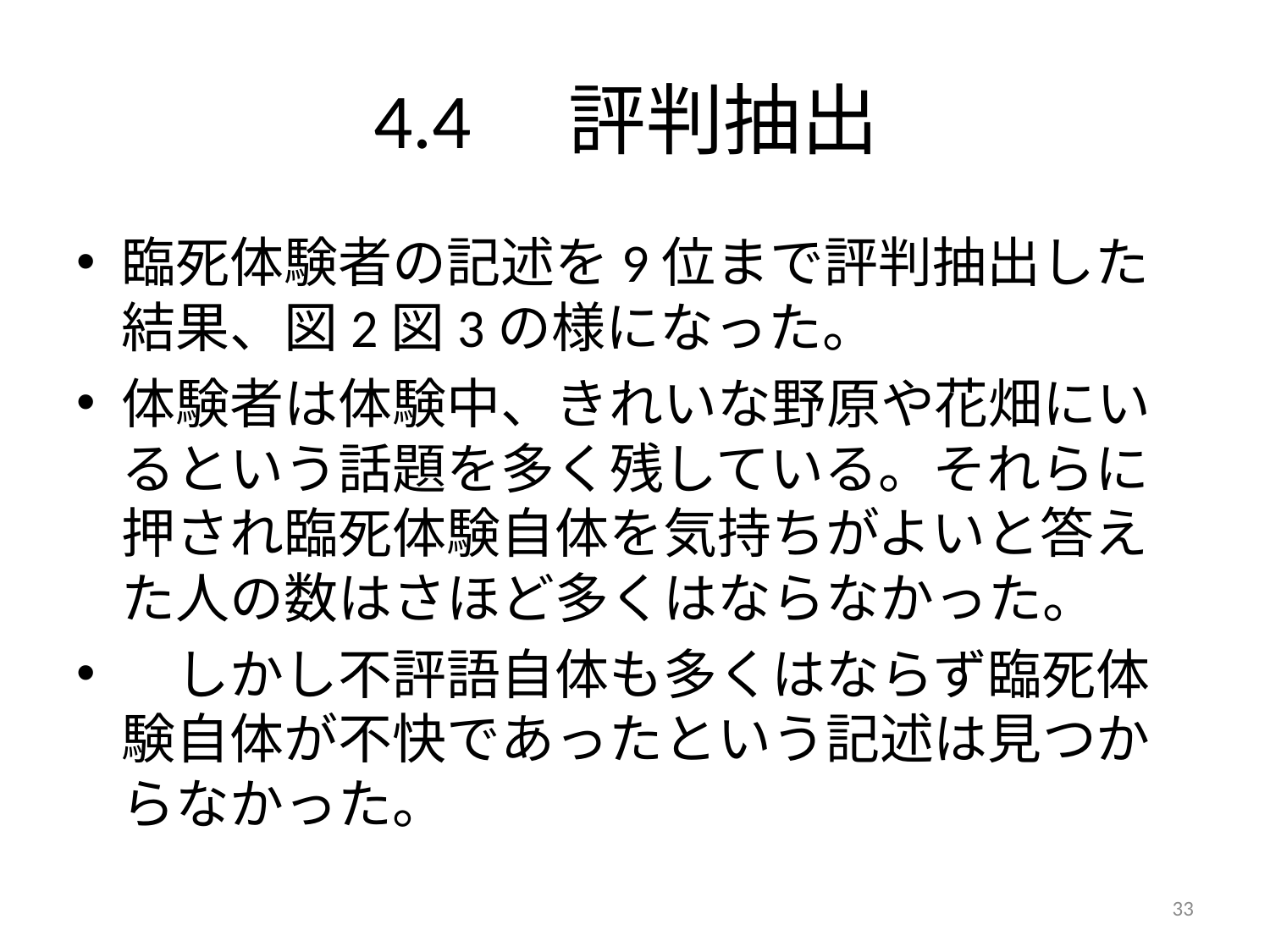

# 4.4　評判抽出
臨死体験者の記述を9位まで評判抽出した結果、図2図3の様になった。
体験者は体験中、きれいな野原や花畑にいるという話題を多く残している。それらに押され臨死体験自体を気持ちがよいと答えた人の数はさほど多くはならなかった。
　しかし不評語自体も多くはならず臨死体験自体が不快であったという記述は見つからなかった。

33